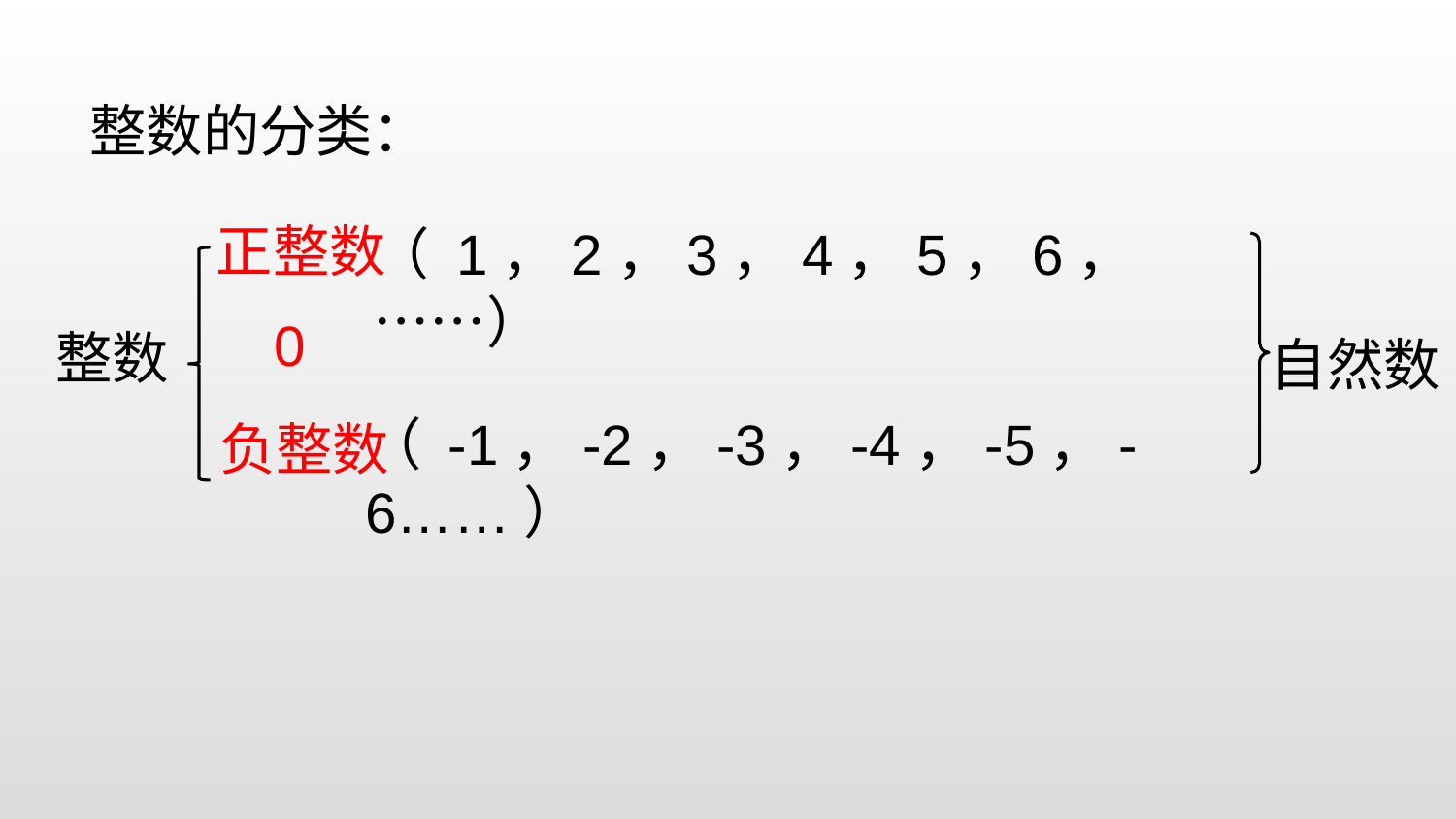

整数的分类：
正整数
（ 1，2，3，4，5，6，……）

0

整数
自然数
（ -1，-2，-3，-4，-5，-6……）
负整数